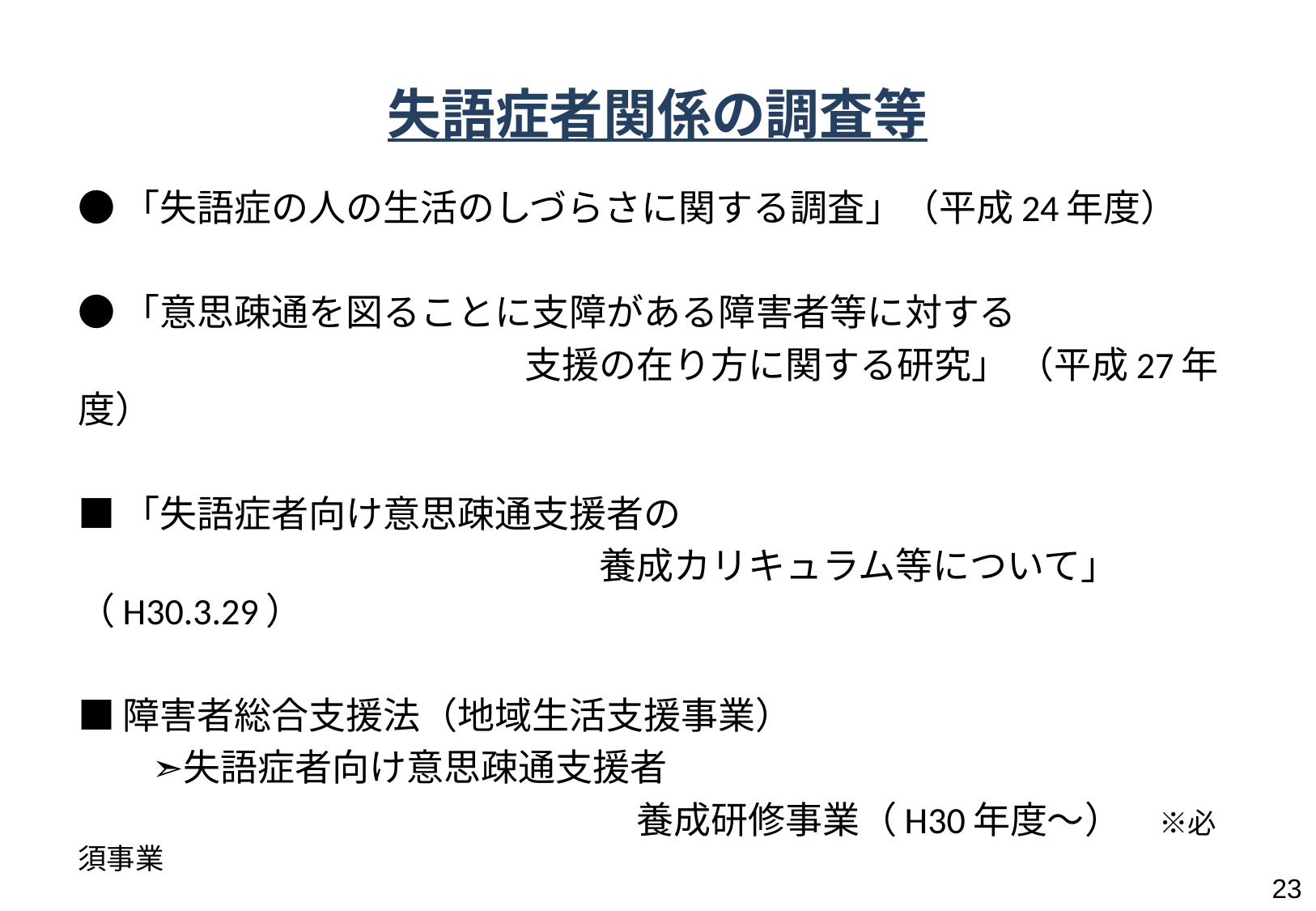

# 失語症者関係の調査等
●「失語症の人の生活のしづらさに関する調査」（平成24年度）

●「意思疎通を図ることに支障がある障害者等に対する
　　　　　　　　　　　　支援の在り方に関する研究」 （平成27年度）

■「失語症者向け意思疎通支援者の
　　　　　　　　　　　　　　養成カリキュラム等について」（H30.3.29）

■障害者総合支援法（地域生活支援事業）
　　➣失語症者向け意思疎通支援者
　　　　　　　　　　　　　　　養成研修事業（H30年度～）　※必須事業

23